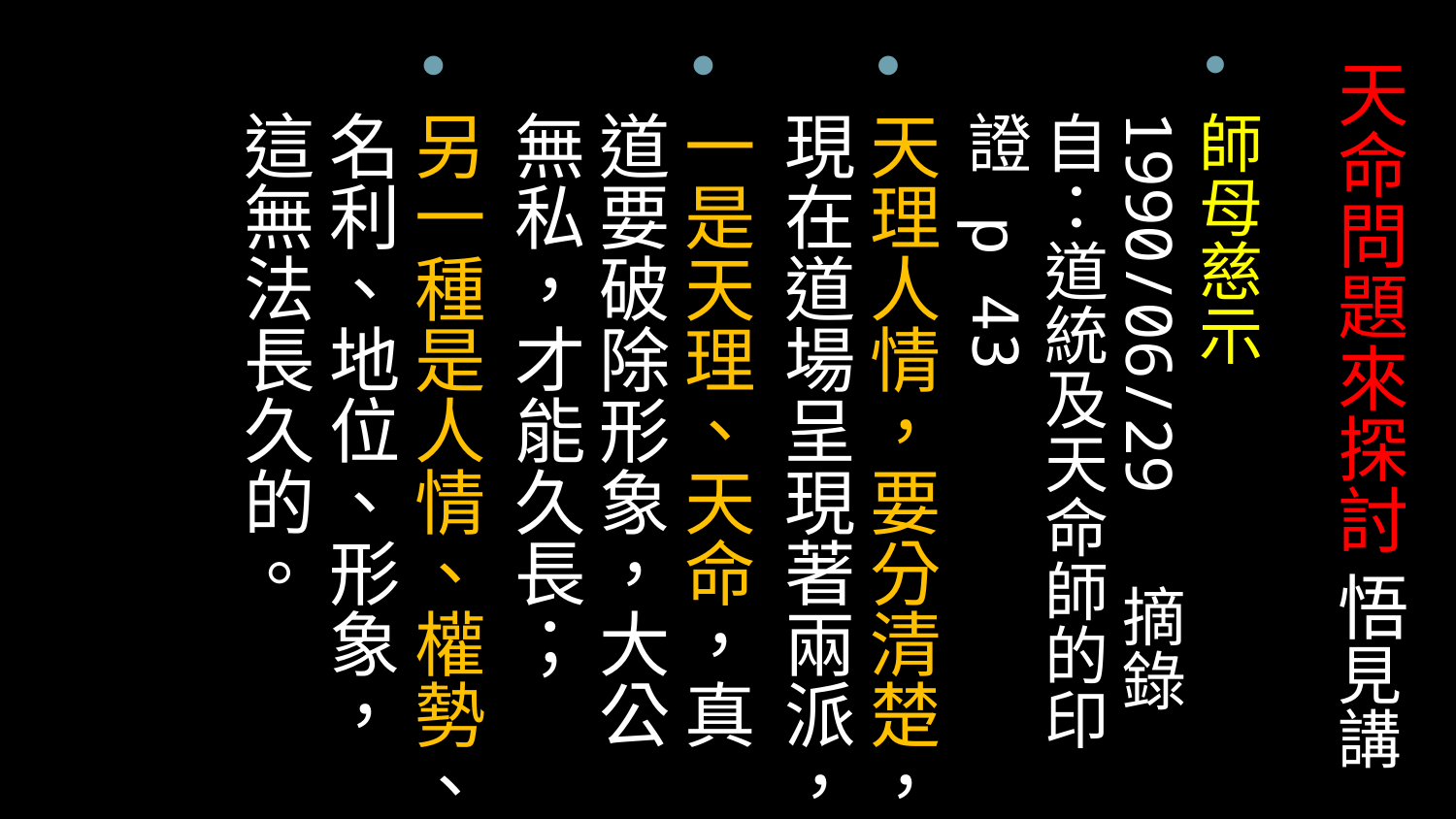

師母慈示1990/06/29  摘錄自：道統及天命師的印證  p 43
天理人情，要分清楚，現在道場呈現著兩派，
一是天理、天命，真道要破除形象，大公無私，才能久長；
另一種是人情、權勢、名利、地位、形象，這無法長久的。

# 天命問題來探討 悟見講